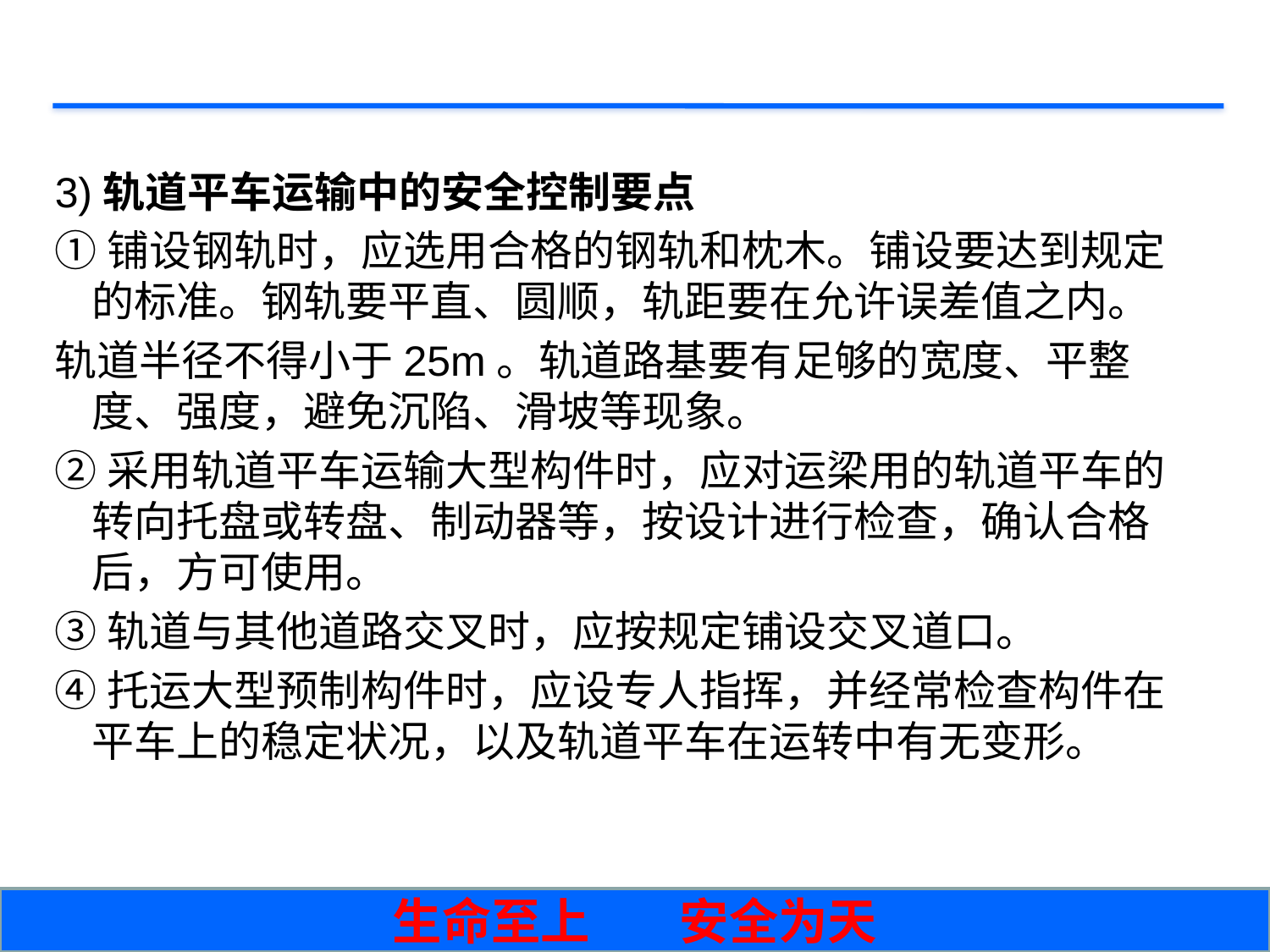

3)轨道平车运输中的安全控制要点
①铺设钢轨时，应选用合格的钢轨和枕木。铺设要达到规定的标准。钢轨要平直、圆顺，轨距要在允许误差值之内。
轨道半径不得小于25m。轨道路基要有足够的宽度、平整度、强度，避免沉陷、滑坡等现象。
②采用轨道平车运输大型构件时，应对运梁用的轨道平车的转向托盘或转盘、制动器等，按设计进行检查，确认合格后，方可使用。
③轨道与其他道路交叉时，应按规定铺设交叉道口。
④托运大型预制构件时，应设专人指挥，并经常检查构件在平车上的稳定状况，以及轨道平车在运转中有无变形。